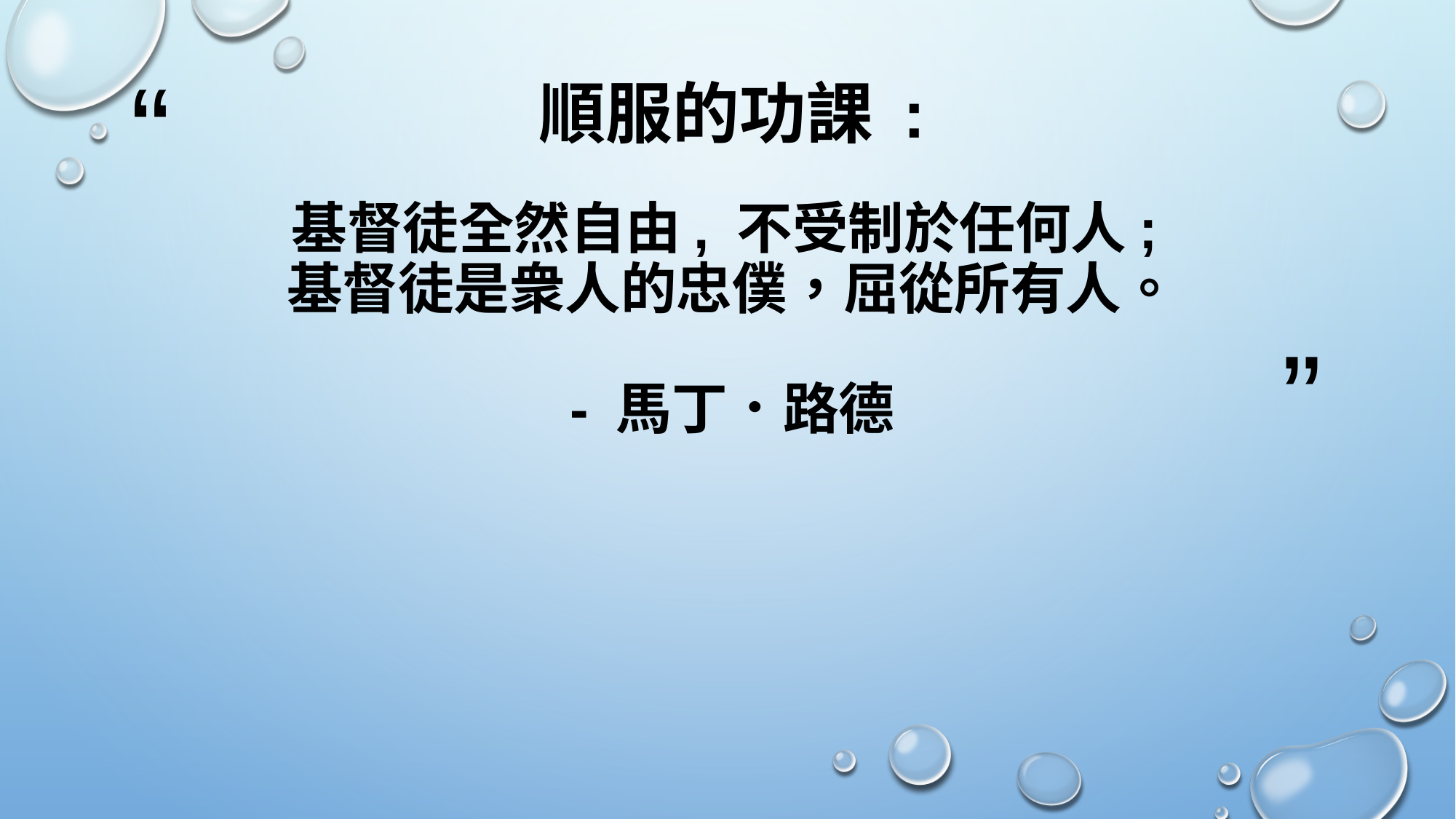

# 順服的功課 :   基督徒全然自由, 不受制於任何人; 基督徒是衆人的忠僕，屈從所有人。 - 馬丁．路德